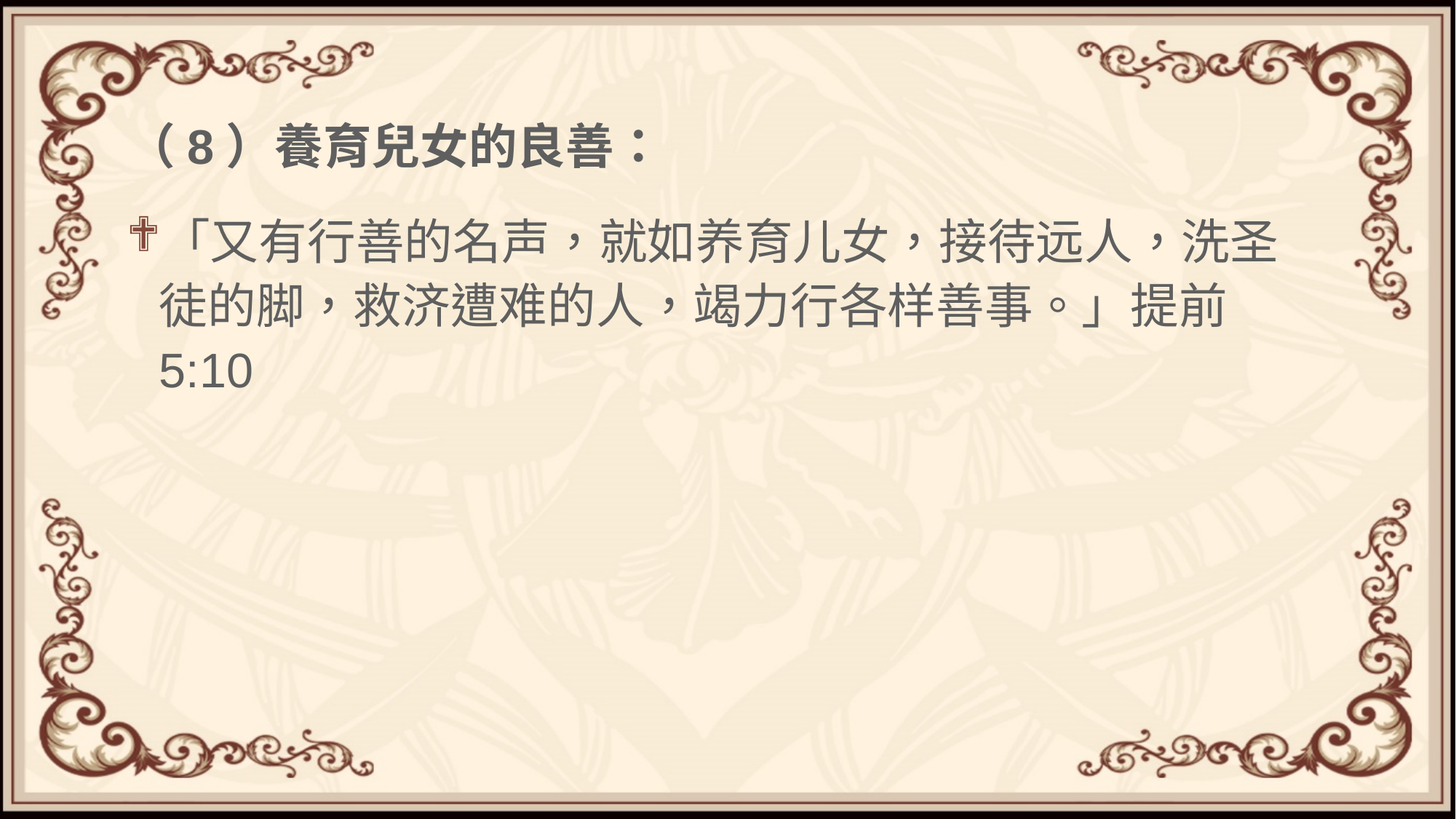

# （8）養育兒女的良善：
「又有行善的名声，就如养育儿女，接待远人，洗圣徒的脚，救济遭难的人，竭力行各样善事。」提前5:10